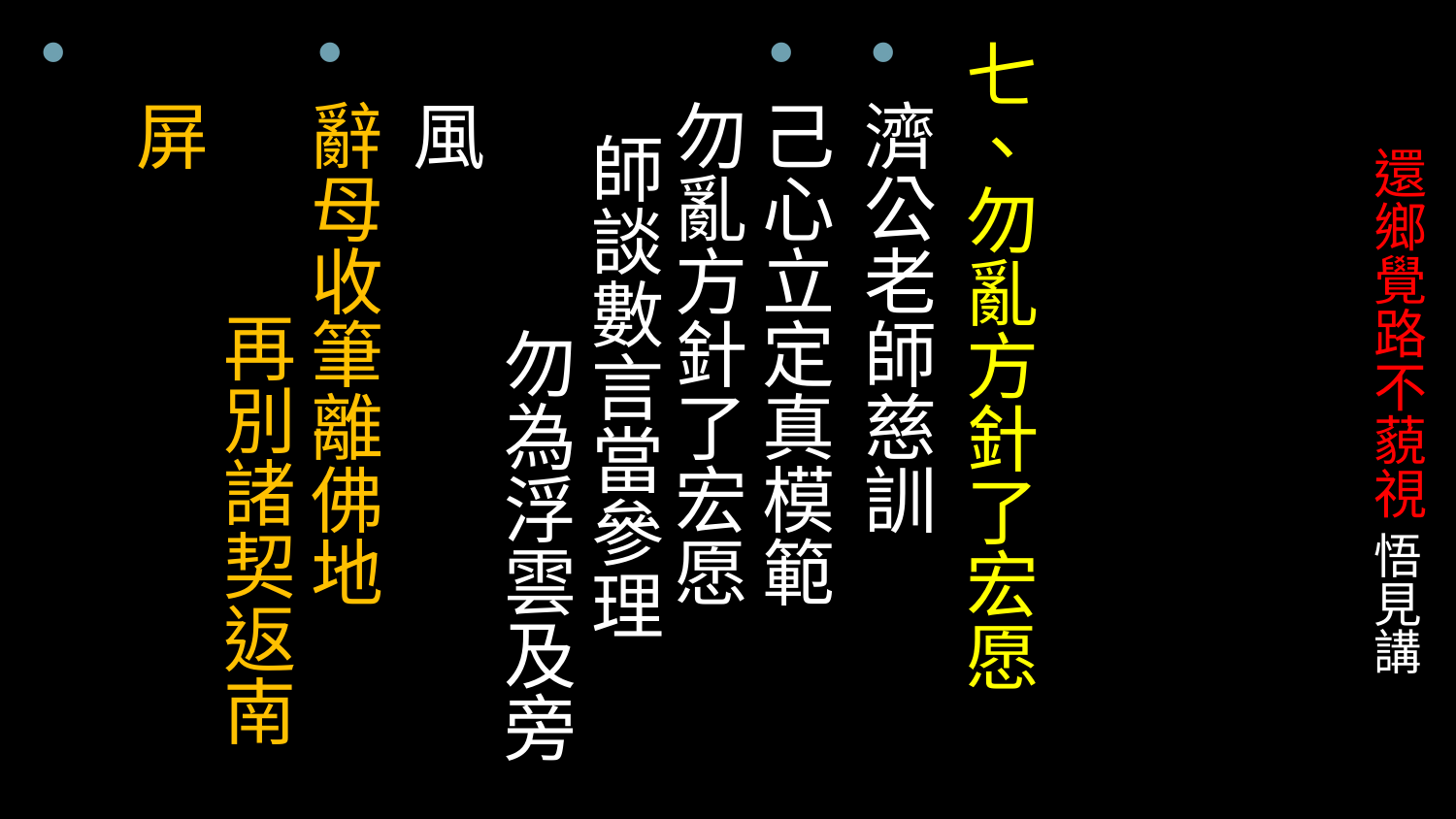

七、勿亂方針了宏愿
濟公老師慈訓
己心立定真模範
勿亂方針了宏愿             師談數言當參理　                   勿為浮雲及旁風
辭母收筆離佛地　　　　    再別諸契返南屏

# 還鄉覺路不藐視 悟見講